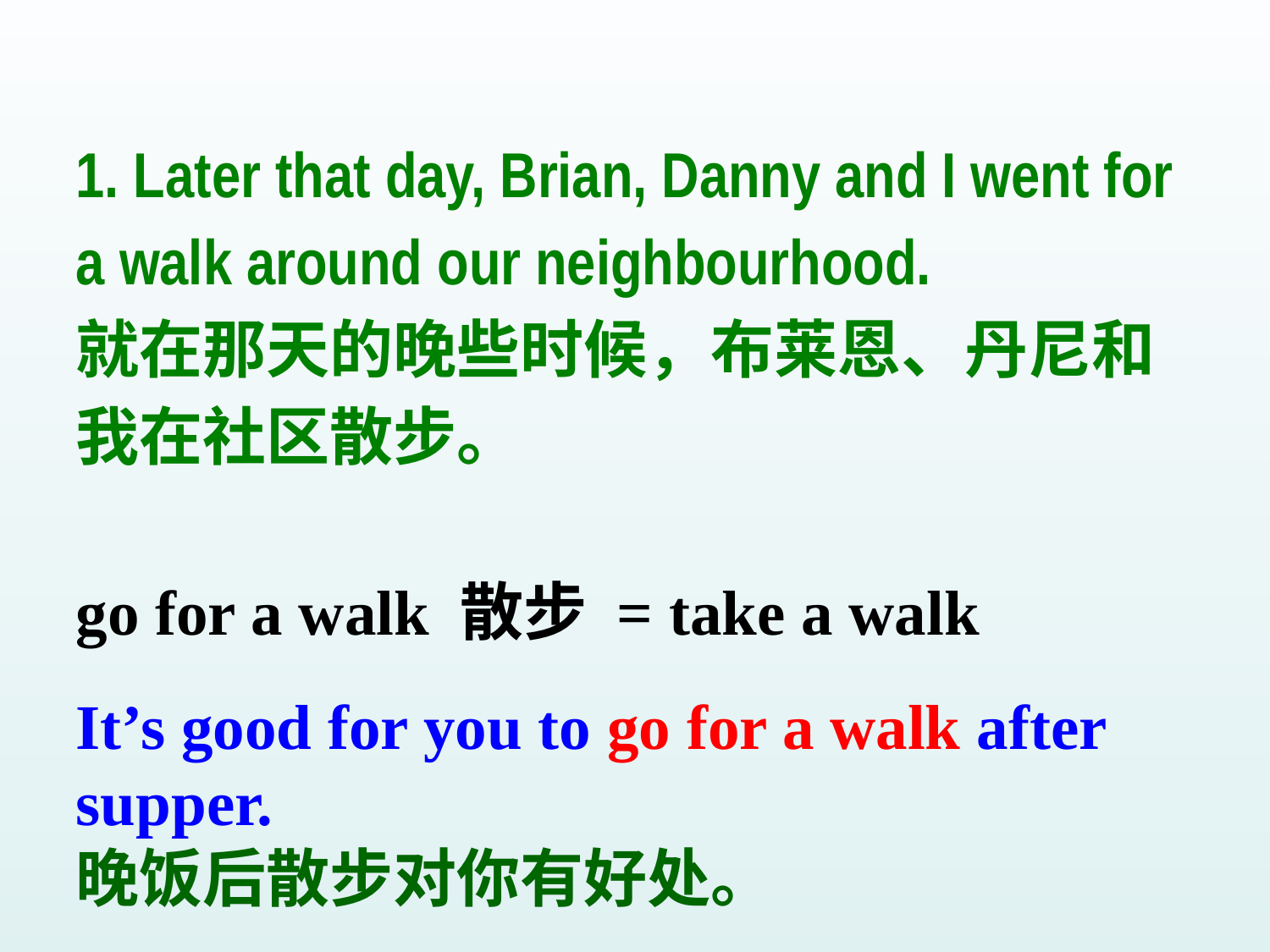

1. Later that day, Brian, Danny and I went for a walk around our neighbourhood.
就在那天的晚些时候，布莱恩、丹尼和我在社区散步。

go for a walk 散步 = take a walk

It’s good for you to go for a walk after supper.
晚饭后散步对你有好处。